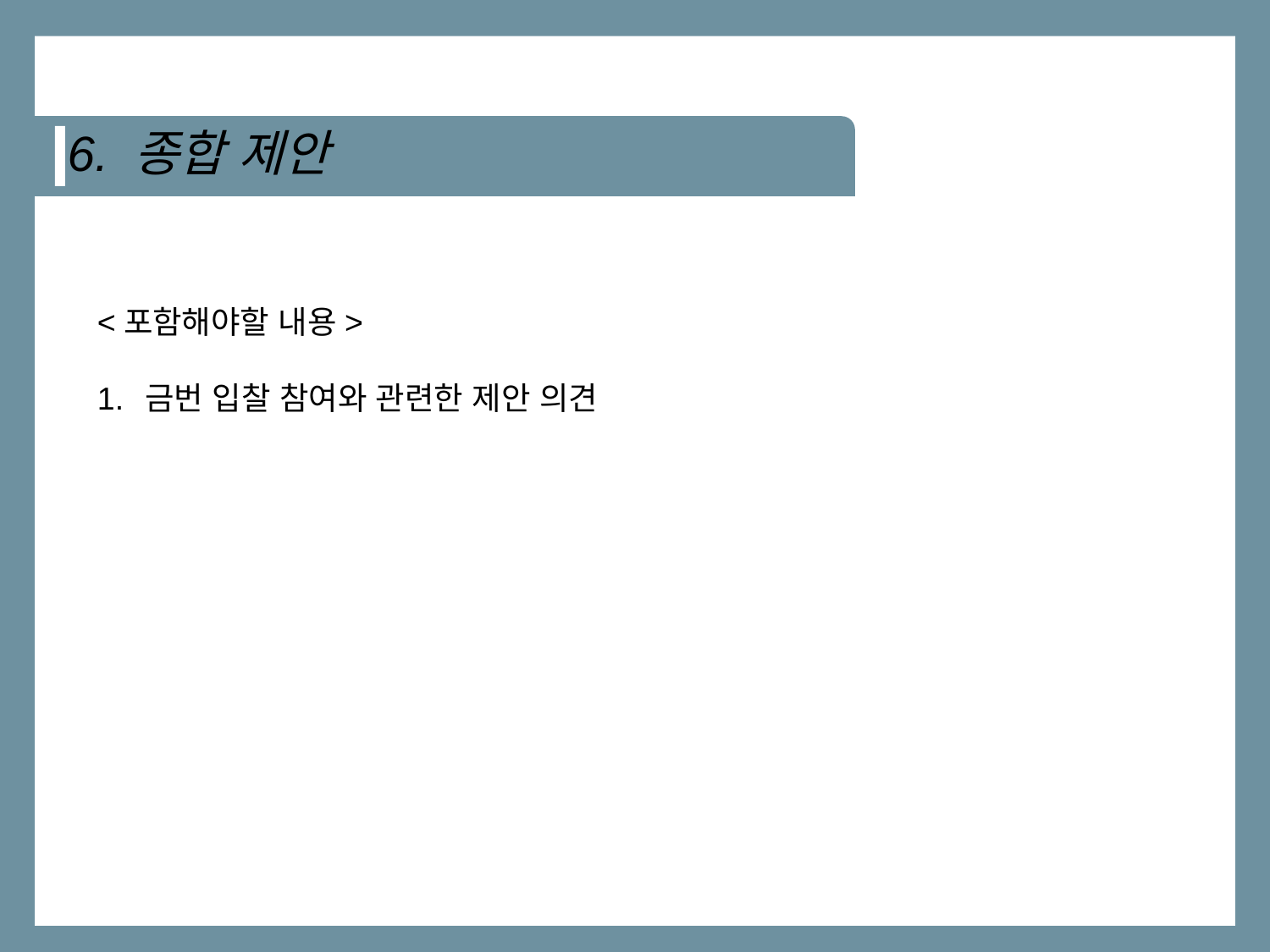

6. 종합 제안
<포함해야할 내용>

금번 입찰 참여와 관련한 제안 의견